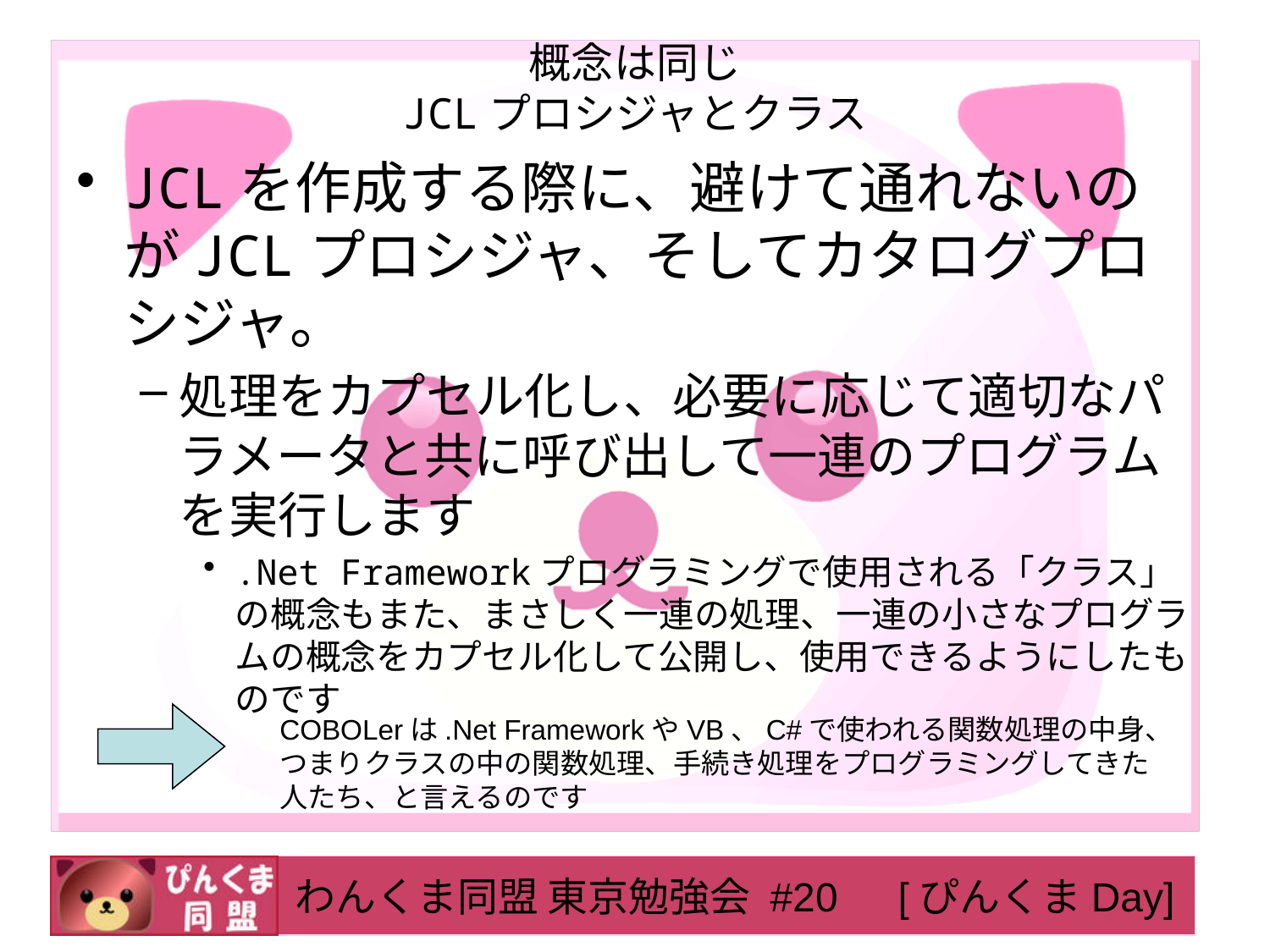

# 概念は同じ JCLプロシジャとクラス
JCLを作成する際に、避けて通れないのがJCLプロシジャ、そしてカタログプロシジャ。
処理をカプセル化し、必要に応じて適切なパラメータと共に呼び出して一連のプログラムを実行します
.Net Frameworkプログラミングで使用される「クラス」の概念もまた、まさしく一連の処理、一連の小さなプログラムの概念をカプセル化して公開し、使用できるようにしたものです

COBOLerは.Net FrameworkやVB、C#で使われる関数処理の中身、つまりクラスの中の関数処理、手続き処理をプログラミングしてきた人たち、と言えるのです